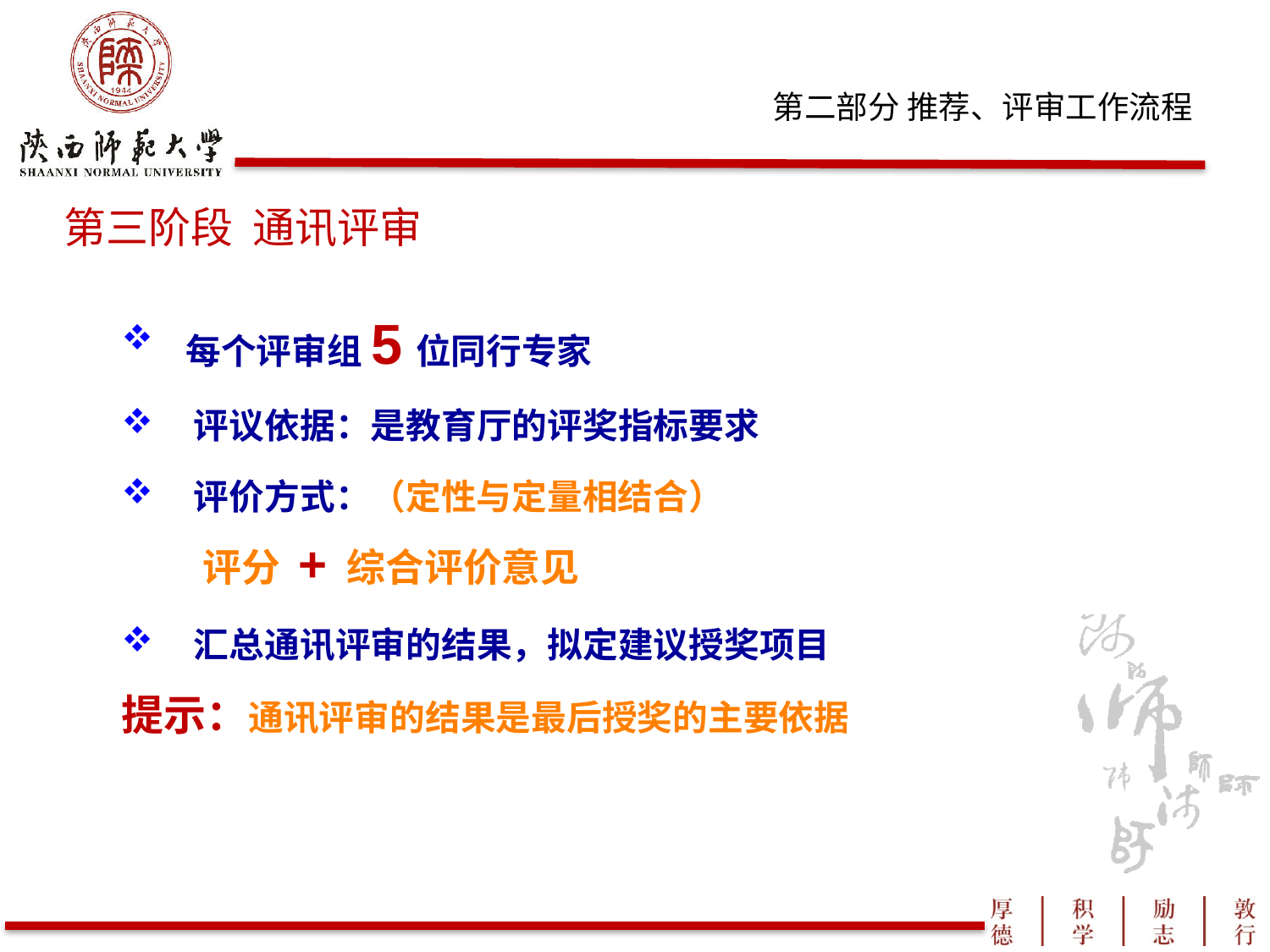

第三阶段  通讯评审
 每个评审组5位同行专家
  评议依据：是教育厅的评奖指标要求
  评价方式：（定性与定量相结合）
         评分 + 综合评价意见

  汇总通讯评审的结果，拟定建议授奖项目
提示：通讯评审的结果是最后授奖的主要依据